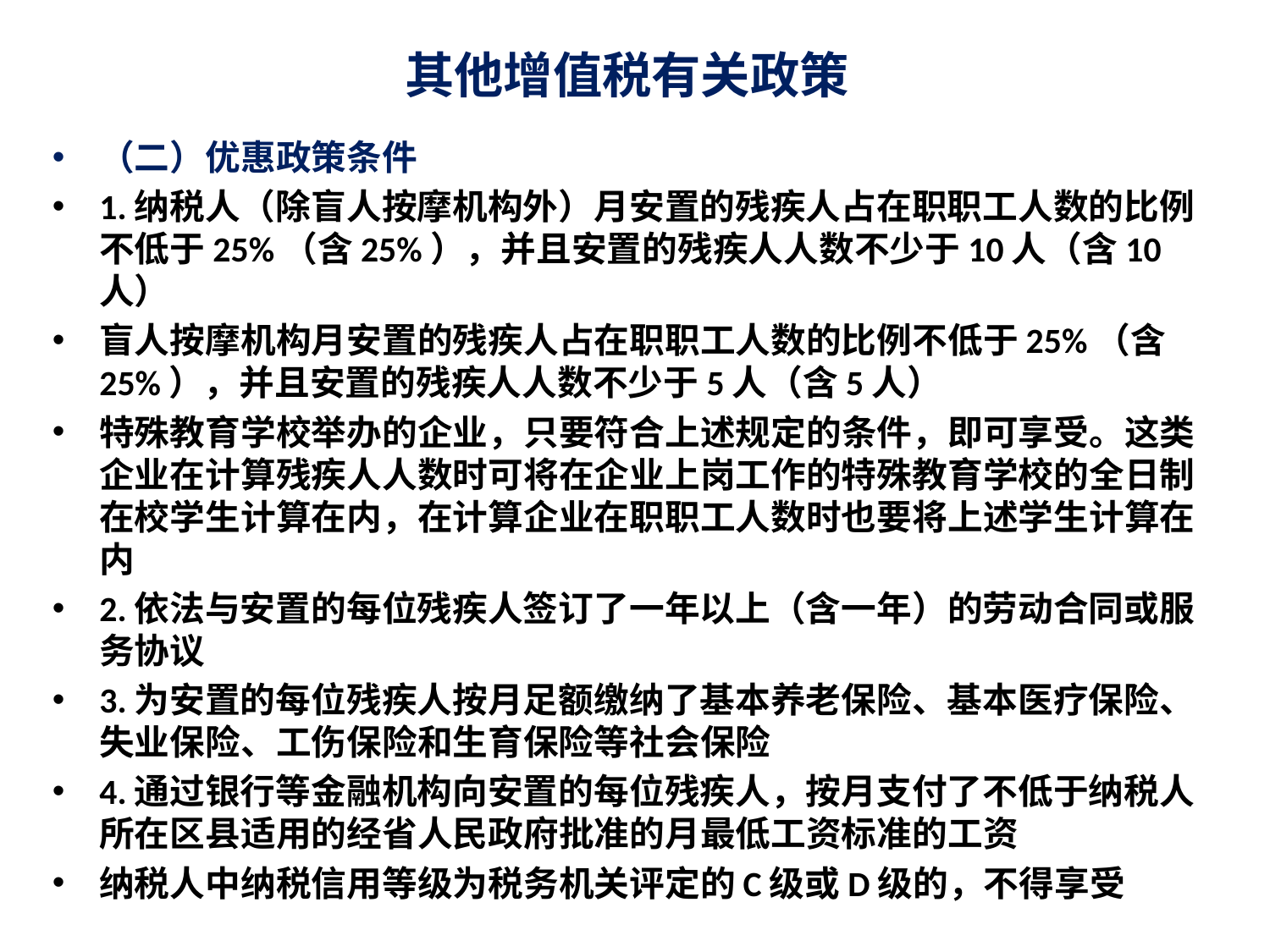

# 其他增值税有关政策
（二）优惠政策条件
1.纳税人（除盲人按摩机构外）月安置的残疾人占在职职工人数的比例不低于25%（含25%），并且安置的残疾人人数不少于10人（含10人）
盲人按摩机构月安置的残疾人占在职职工人数的比例不低于25%（含25%），并且安置的残疾人人数不少于5人（含5人）
特殊教育学校举办的企业，只要符合上述规定的条件，即可享受。这类企业在计算残疾人人数时可将在企业上岗工作的特殊教育学校的全日制在校学生计算在内，在计算企业在职职工人数时也要将上述学生计算在内
2.依法与安置的每位残疾人签订了一年以上（含一年）的劳动合同或服务协议
3.为安置的每位残疾人按月足额缴纳了基本养老保险、基本医疗保险、失业保险、工伤保险和生育保险等社会保险
4.通过银行等金融机构向安置的每位残疾人，按月支付了不低于纳税人所在区县适用的经省人民政府批准的月最低工资标准的工资
纳税人中纳税信用等级为税务机关评定的C级或D级的，不得享受